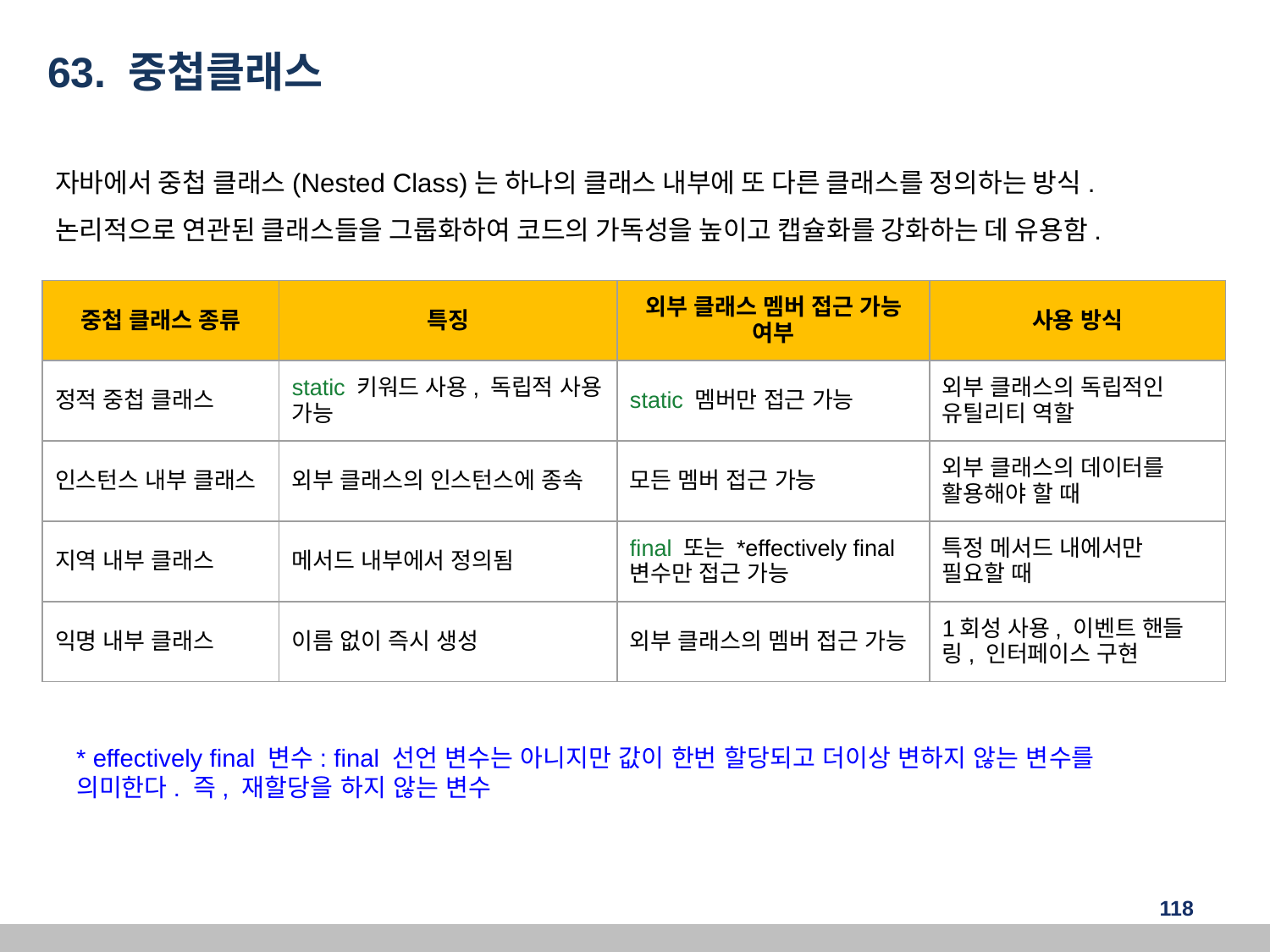

63. 중첩클래스
자바에서 중첩 클래스(Nested Class)는 하나의 클래스 내부에 또 다른 클래스를 정의하는 방식.
논리적으로 연관된 클래스들을 그룹화하여 코드의 가독성을 높이고 캡슐화를 강화하는 데 유용함.
| 중첩 클래스 종류 | 특징 | 외부 클래스 멤버 접근 가능 여부 | 사용 방식 |
| --- | --- | --- | --- |
| 정적 중첩 클래스 | static 키워드 사용, 독립적 사용 가능 | static 멤버만 접근 가능 | 외부 클래스의 독립적인 유틸리티 역할 |
| 인스턴스 내부 클래스 | 외부 클래스의 인스턴스에 종속 | 모든 멤버 접근 가능 | 외부 클래스의 데이터를 활용해야 할 때 |
| 지역 내부 클래스 | 메서드 내부에서 정의됨 | final 또는 \*effectively final 변수만 접근 가능 | 특정 메서드 내에서만 필요할 때 |
| 익명 내부 클래스 | 이름 없이 즉시 생성 | 외부 클래스의 멤버 접근 가능 | 1회성 사용, 이벤트 핸들링, 인터페이스 구현 |
* effectively final 변수: final 선언 변수는 아니지만 값이 한번 할당되고 더이상 변하지 않는 변수를 의미한다. 즉, 재할당을 하지 않는 변수
118